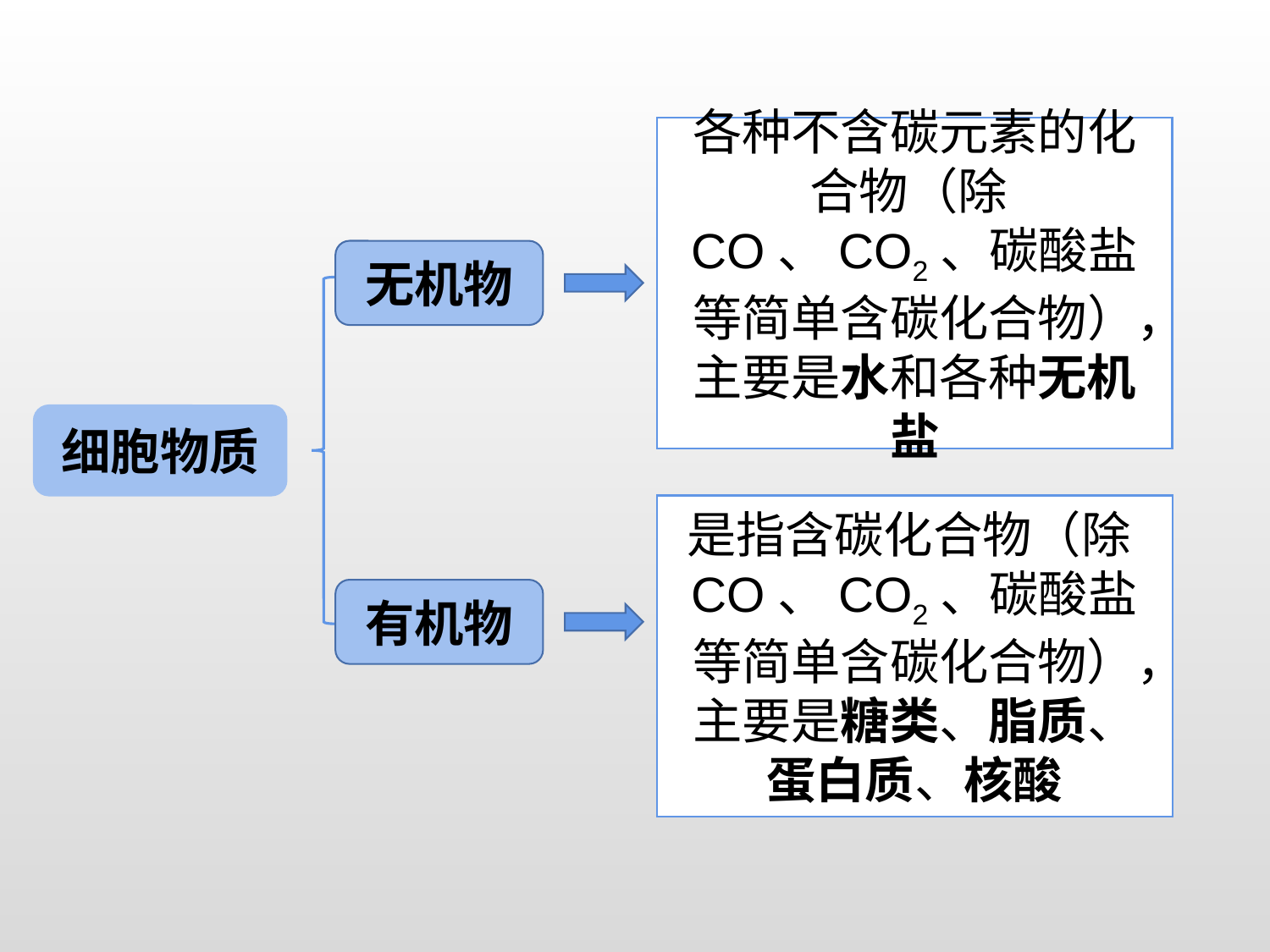

各种不含碳元素的化合物（除CO、CO2、碳酸盐等简单含碳化合物），主要是水和各种无机盐
无机物

细胞物质
是指含碳化合物（除CO、CO2、碳酸盐等简单含碳化合物），主要是糖类、脂质、蛋白质、核酸
有机物